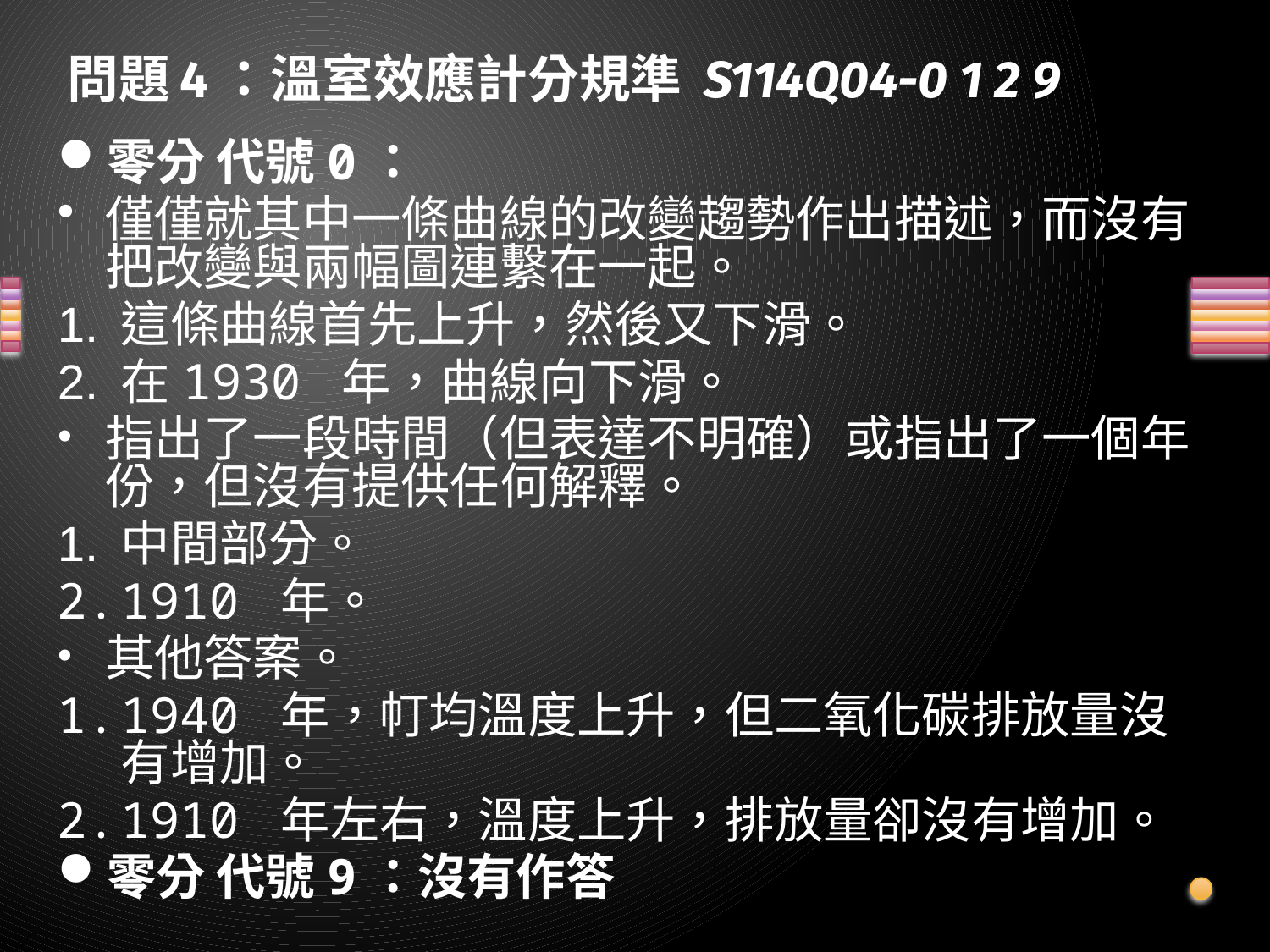

# 問題4：溫室效應計分規準 S114Q04-0 1 2 9
零分 代號0：
僅僅就其中一條曲線的改變趨勢作出描述，而沒有把改變與兩幅圖連繫在一起。
這條曲線首先上升，然後又下滑。
在1930 年，曲線向下滑。
指出了一段時間（但表達不明確）或指出了一個年份，但沒有提供任何解釋。
中間部分。
1910 年。
其他答案。
1940 年，帄均溫度上升，但二氧化碳排放量沒有增加。
1910 年左右，溫度上升，排放量卻沒有增加。
零分 代號9：沒有作答